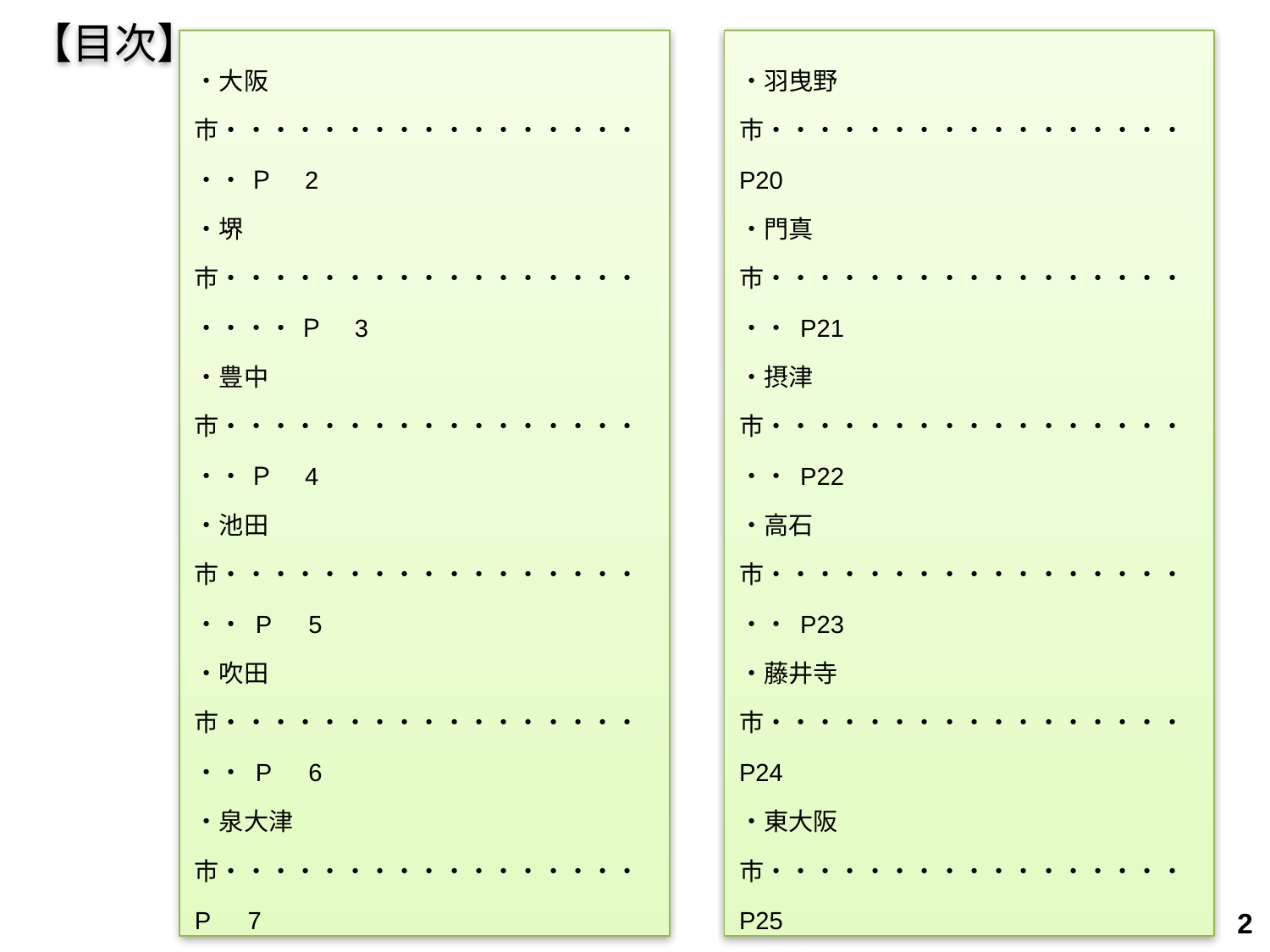

【目次】
・大阪市・・・・・・・・・・・・・・・・・・・ Ｐ　2
・堺市・・・・・・・・・・・・・・・・・・・・・ Ｐ　3
・豊中市・・・・・・・・・・・・・・・・・・・ Ｐ　4
・池田市・・・・・・・・・・・・・・・・・・・ P　5
・吹田市・・・・・・・・・・・・・・・・・・・ P　6
・泉大津市・・・・・・・・・・・・・・・・・ P　7
・貝塚市・・・・・・・・・・・・・・・・・・・ P　8
・守口市・・・・・・・・・・・・・・・・・・・ P　9
・枚方市・・・・・・・・・・・・・・・・・・・ P10
・茨木市・・・・・・・・・・・・・・・・・・・ P11
・八尾市・・・・・・・・・・・・・・・・・・・ P12
・泉佐野市・・・・・・・・・・・・・・・・・ P13
・富田林市・・・・・・・・・・・・・・・・・ P14
・寝屋川市・・・・・・・・・・・・・・・・・ P15
・河内長野市・・・・・・・・・・・・・・・ P16
・大東市・・・・・・・・・・・・・・・・・・・ P１7
・箕面市・・・・・・・・・・・・・・・・・・・ P18
・柏原市・・・・・・・・・・・・・・・・・・・ P19

・羽曳野市・・・・・・・・・・・・・・・・・ P20
・門真市・・・・・・・・・・・・・・・・・・・ P21
・摂津市・・・・・・・・・・・・・・・・・・・ P22
・高石市・・・・・・・・・・・・・・・・・・・ P23
・藤井寺市・・・・・・・・・・・・・・・・・ P24
・東大阪市・・・・・・・・・・・・・・・・・ P25
・泉南市・・・・・・・・・・・・・・・・・・・ P26
・四條畷市・・・・・・・・・・・・・・・・・ P27
・交野市・・・・・・・・・・・・・・・・・・・ P28
・大阪狭山市・・・・・・・・・・・・・・・ P29
・阪南市・・・・・・・・・・・・・・・・・・・ P30
・豊能町・・・・・・・・・・・・・・・・・・・ P31
・能勢町・・・・・・・・・・・・・・・・・・・ P32
・忠岡町・・・・・・・・・・・・・・・・・・・ P33
・熊取町・・・・・・・・・・・・・・・・・・・ P34
・田尻町・・・・・・・・・・・・・・・・・・・ P35
・河南町・・・・・・・・・・・・・・・・・・・ P36

2